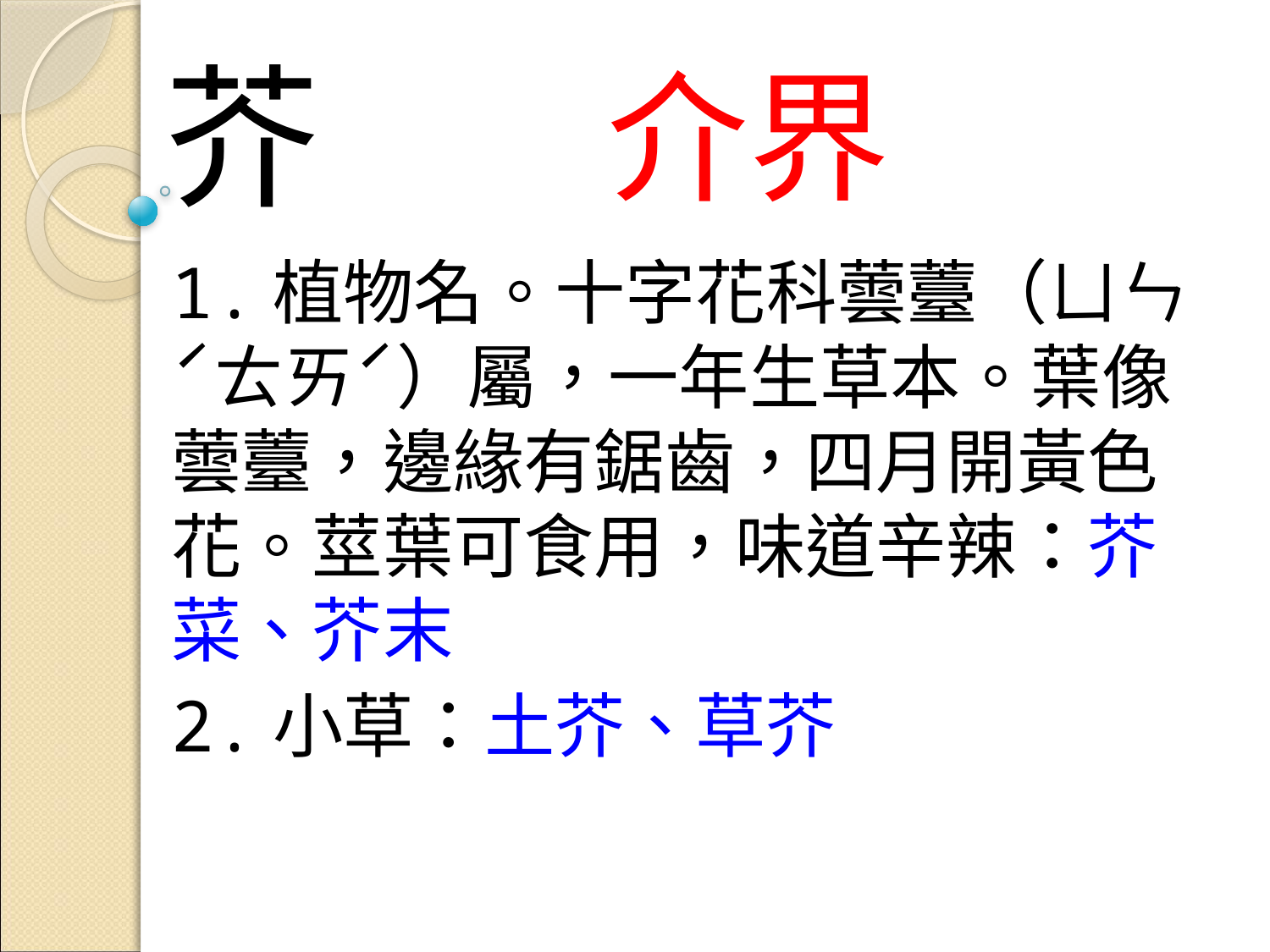

芥

介界
1.植物名。十字花科蕓薹（ㄩㄣˊㄊㄞˊ）屬，一年生草本。葉像蕓薹，邊緣有鋸齒，四月開黃色花。莖葉可食用，味道辛辣：芥菜、芥末
2.小草：土芥、草芥